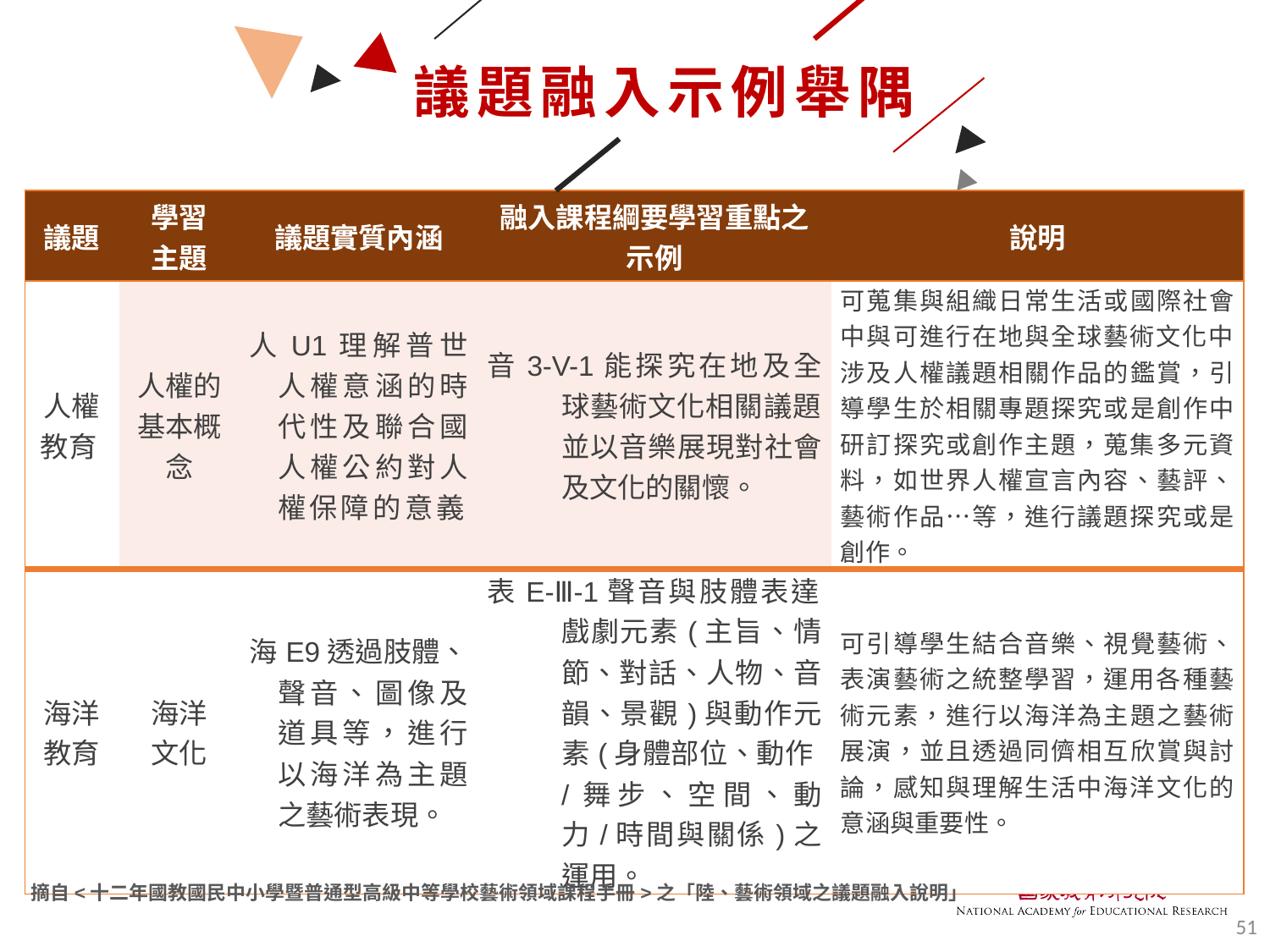

# 議題融入示例舉隅

| 議題 | 學習 主題 | 議題實質內涵 | 融入課程綱要學習重點之示例 | 說明 |
| --- | --- | --- | --- | --- |
| 人權教育 | 人權的基本概念 | 人U1理解普世人權意涵的時代性及聯合國人權公約對人權保障的意義。 | 音3-V-1能探究在地及全球藝術文化相關議題，並以音樂展現對社會及文化的關懷。 | 可蒐集與組織日常生活或國際社會中與可進行在地與全球藝術文化中涉及人權議題相關作品的鑑賞，引導學生於相關專題探究或是創作中研訂探究或創作主題，蒐集多元資料，如世界人權宣言內容、藝評、藝術作品…等，進行議題探究或是創作。 |
| 海洋教育 | 海洋 文化 | 海E9透過肢體、聲音、圖像及道具等，進行以海洋為主題之藝術表現。 | 表E-Ⅲ-1聲音與肢體表達、戲劇元素(主旨、情節、對話、人物、音韻、景觀)與動作元素(身體部位、動作/舞步、空間、動力/時間與關係)之運用。 | 可引導學生結合音樂、視覺藝術、表演藝術之統整學習，運用各種藝術元素，進行以海洋為主題之藝術展演，並且透過同儕相互欣賞與討論，感知與理解生活中海洋文化的意涵與重要性。 |

摘自<十二年國教國民中小學暨普通型高級中等學校藝術領域課程手冊>之「陸、藝術領域之議題融入說明」
51